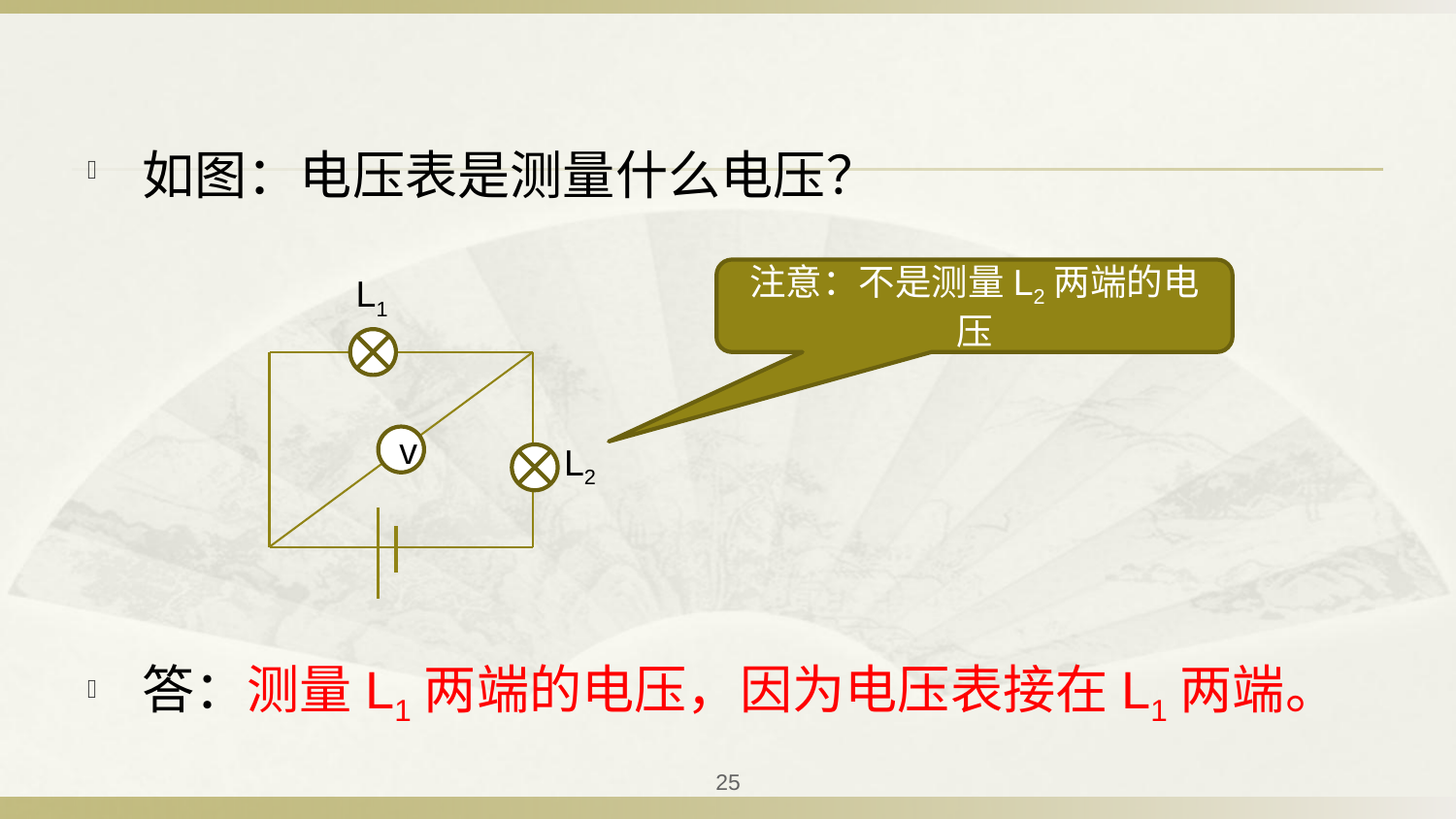

如图：电压表是测量什么电压？

答：测量L1两端的电压，因为电压表接在L1两端。

注意：不是测量L2两端的电压
L1

v

L2
25